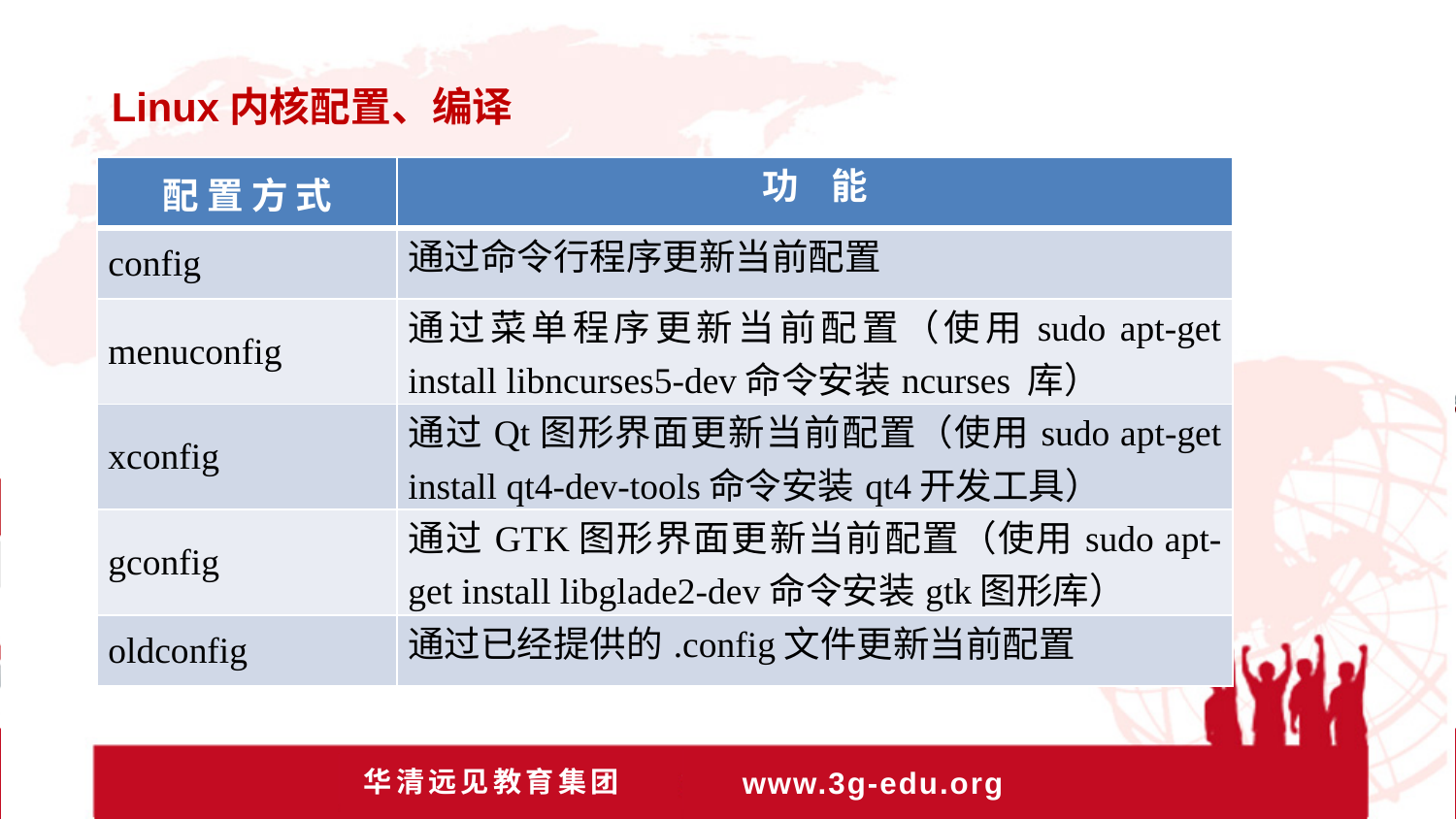

Linux内核配置、编译
| 配 置 方 式 | 功 能 |
| --- | --- |
| config | 通过命令行程序更新当前配置 |
| menuconfig | 通过菜单程序更新当前配置（使用sudo apt-get install libncurses5-dev命令安装ncurses 库） |
| xconfig | 通过Qt图形界面更新当前配置（使用sudo apt-get install qt4-dev-tools命令安装qt4开发工具） |
| gconfig | 通过GTK图形界面更新当前配置（使用sudo apt-get install libglade2-dev命令安装gtk图形库） |
| oldconfig | 通过已经提供的.config文件更新当前配置 |